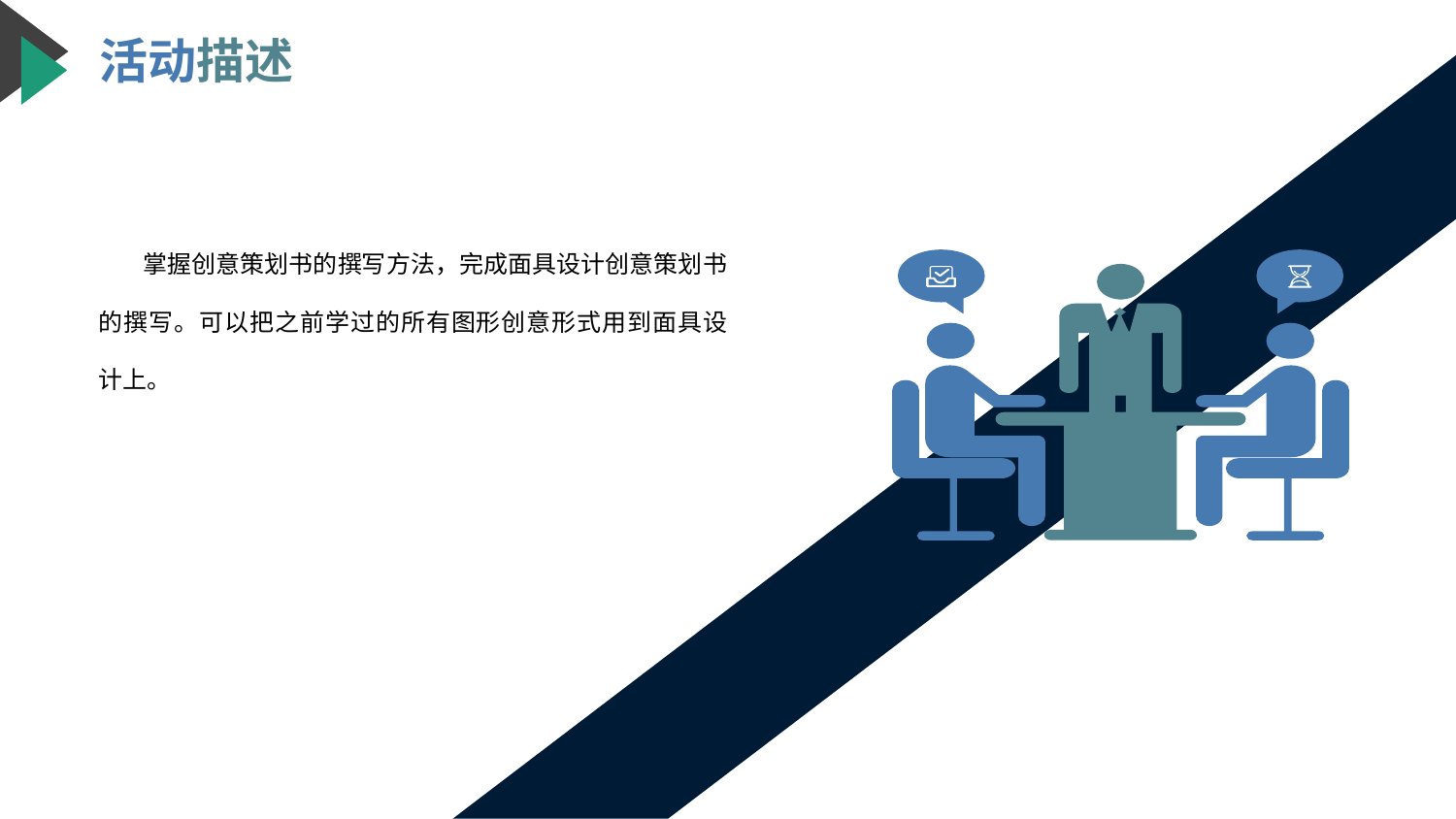

活动描述

       掌握创意策划书的撰写方法，完成面具设计创意策划书的撰写。可以把之前学过的所有图形创意形式用到面具设计上。